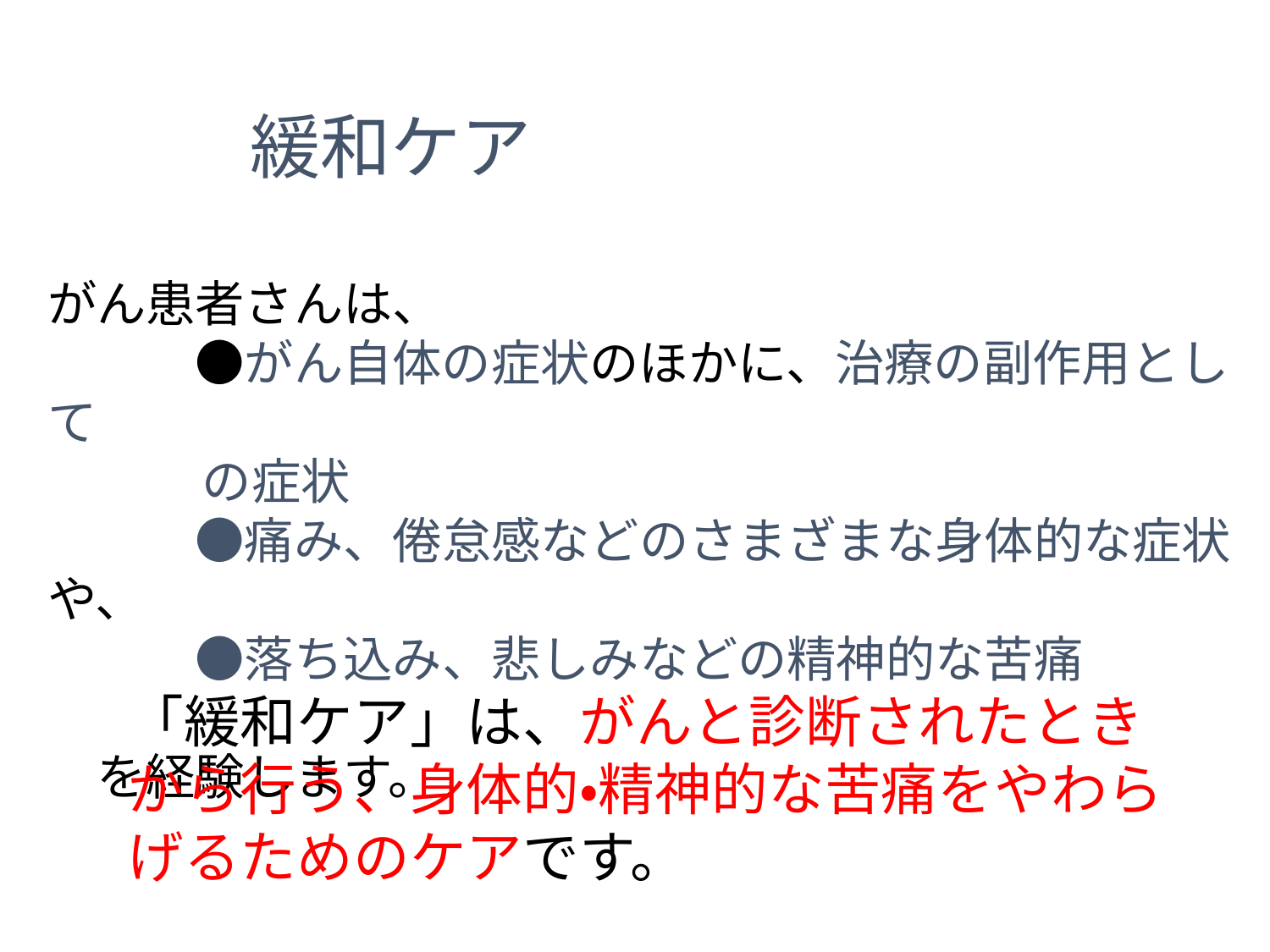

緩和ケア
がん患者さんは、
　　　●がん自体の症状のほかに、治療の副作用として
             の症状
　　　●痛み、倦怠感などのさまざまな身体的な症状や、
　　　●落ち込み、悲しみなどの精神的な苦痛
　　　　　　　　　　　　　　　　　　　　　　　　　を経験します。
「緩和ケア」は、がんと診断されたときから行う、身体的・精神的な苦痛をやわらげるためのケアです。